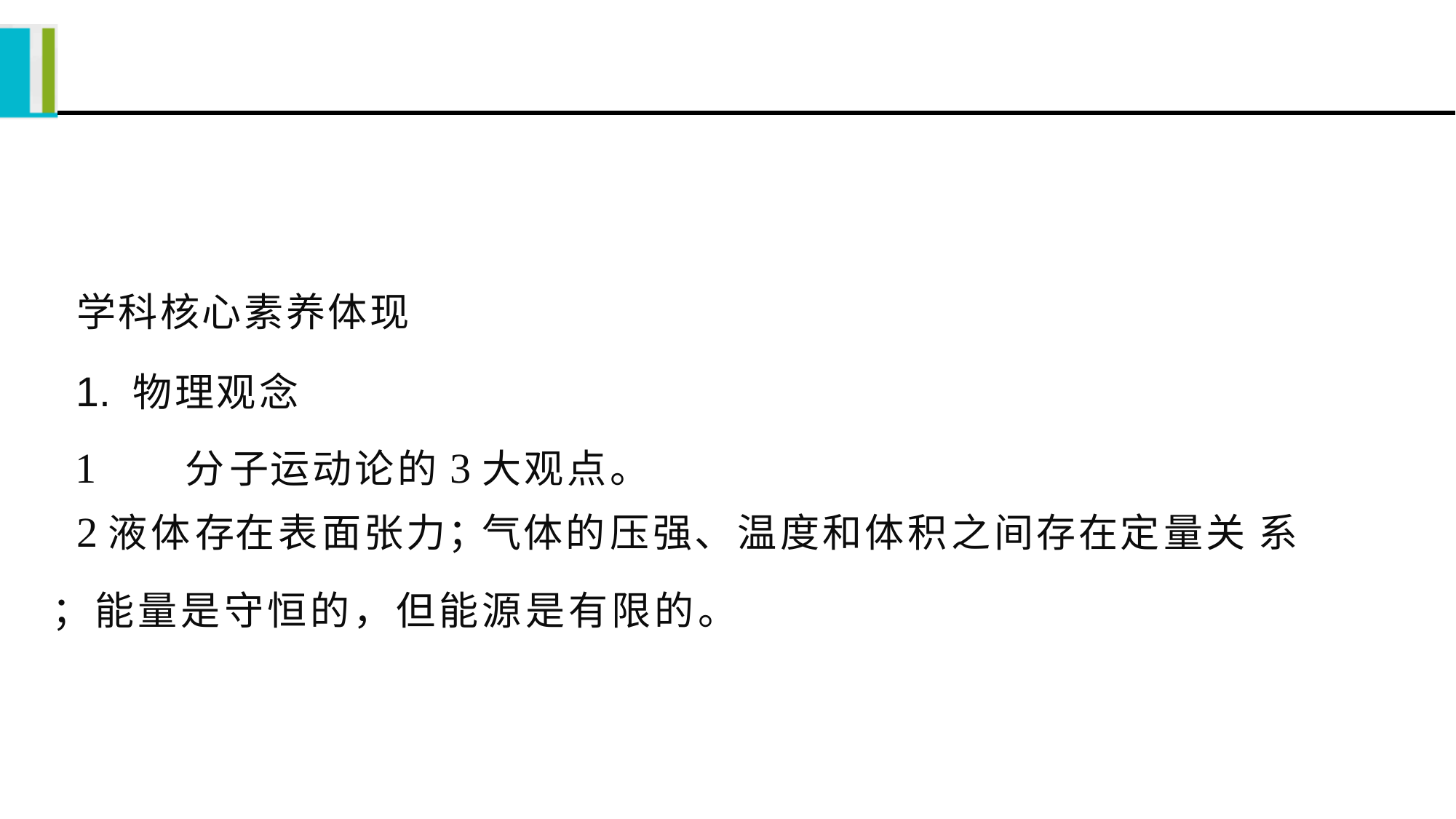

#
学科核心素养体现
1. 物理观念
1	分子运动论的3大观点。
2液体存在表面张力；
气体的压强、温度和体积之间存在定量关 系
；能量是守恒的，但能源是有限的。